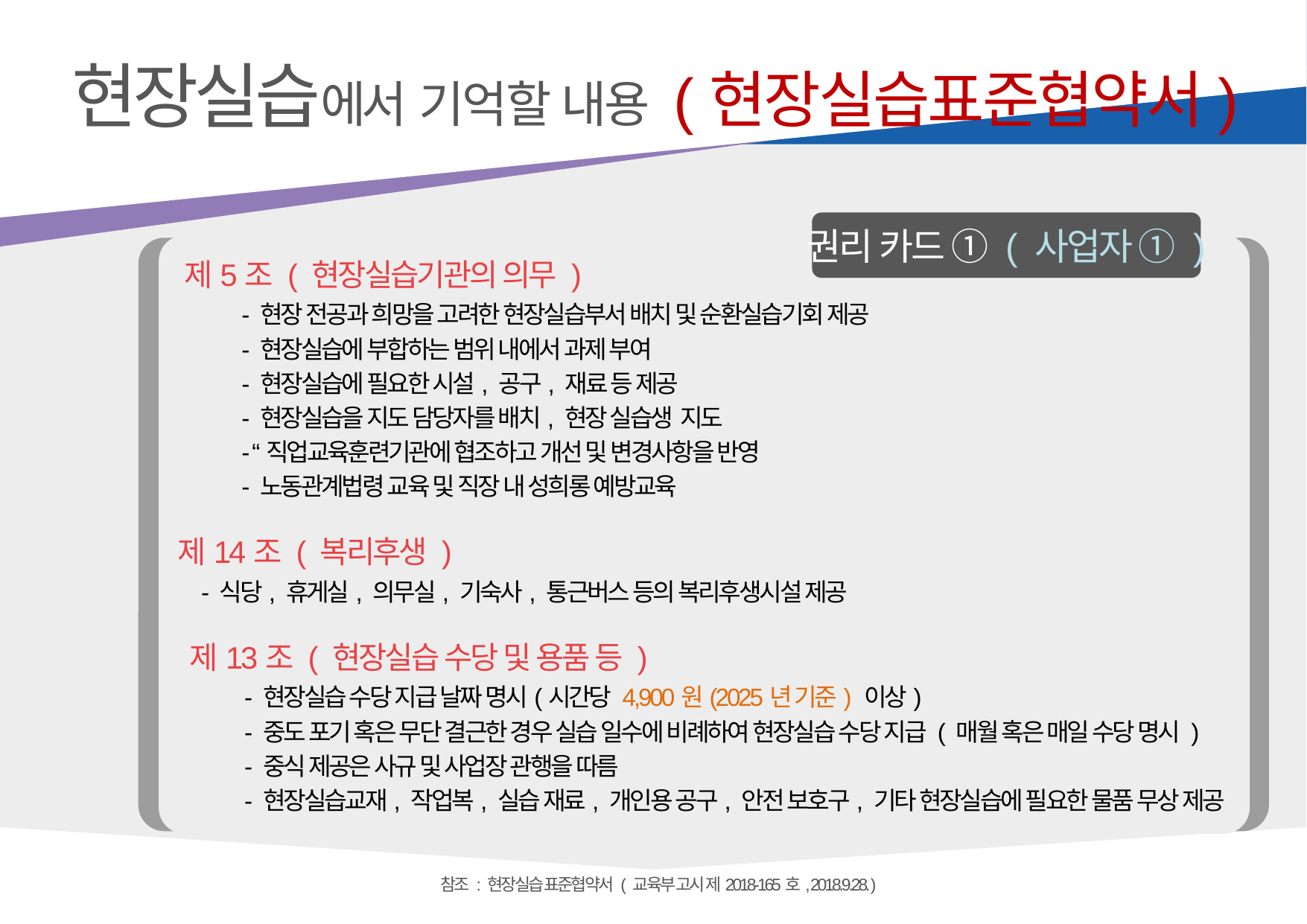

현장실습에서 기억할 내용 (현장실습표준협약서)
권리 카드 ① ( 사업자 ① )

제5조 ( 현장실습기관의 의무 )
- 현장 전공과 희망을 고려한 현장실습부서 배치 및 순환실습기회 제공
- 현장실습에 부합하는 범위 내에서 과제 부여
- 현장실습에 필요한 시설, 공구, 재료 등 제공
- 현장실습을 지도 담당자를 배치, 현장 실습생  지도
- “직업교육훈련기관에 협조하고 개선 및 변경사항을 반영
- 노동관계법령 교육 및 직장 내 성희롱 예방교육
제14조 ( 복리후생 )
- 식당, 휴게실, 의무실, 기숙사, 통근버스 등의 복리후생시설 제공
제13조 ( 현장실습 수당 및 용품 등 )
- 현장실습 수당 지급 날짜 명시(시간당 4,900원(2025년 기준) 이상)
- 중도 포기 혹은 무단 결근한 경우 실습 일수에 비례하여 현장실습 수당 지급 ( 매월 혹은 매일 수당 명시 )
- 중식 제공은 사규 및 사업장 관행을 따름
- 현장실습교재, 작업복, 실습 재료, 개인용 공구, 안전 보호구, 기타 현장실습에 필요한 물품 무상 제공
참조 : 현장실습 표준협약서 ( 교육부 고시 제2018-165호, 2018.9.28. )